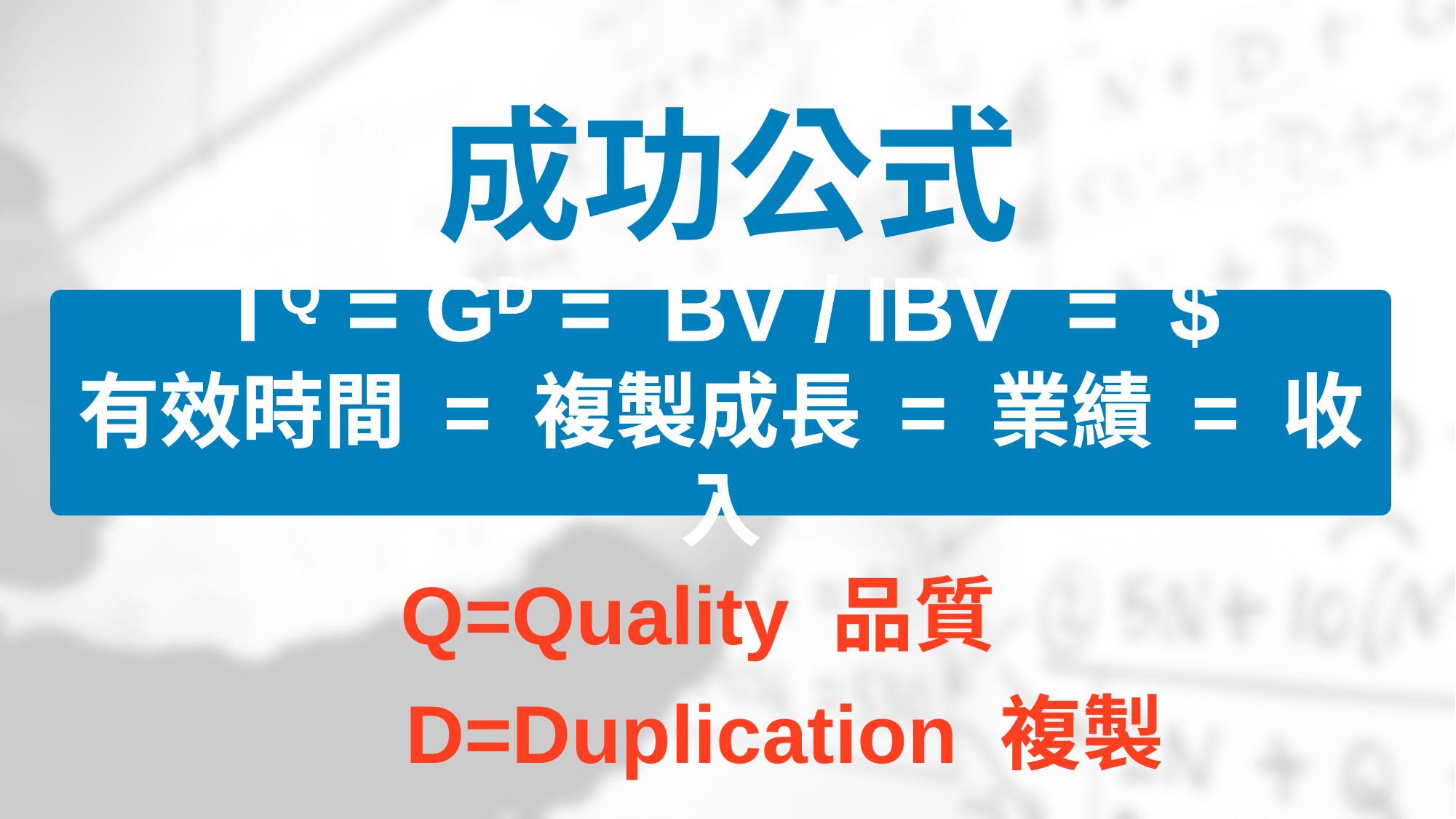

成功公式
TQ = GD =  BV / IBV  =  $
有效時間 = 複製成長 = 業績 = 收入
Q=Quality 品質
D=Duplication 複製